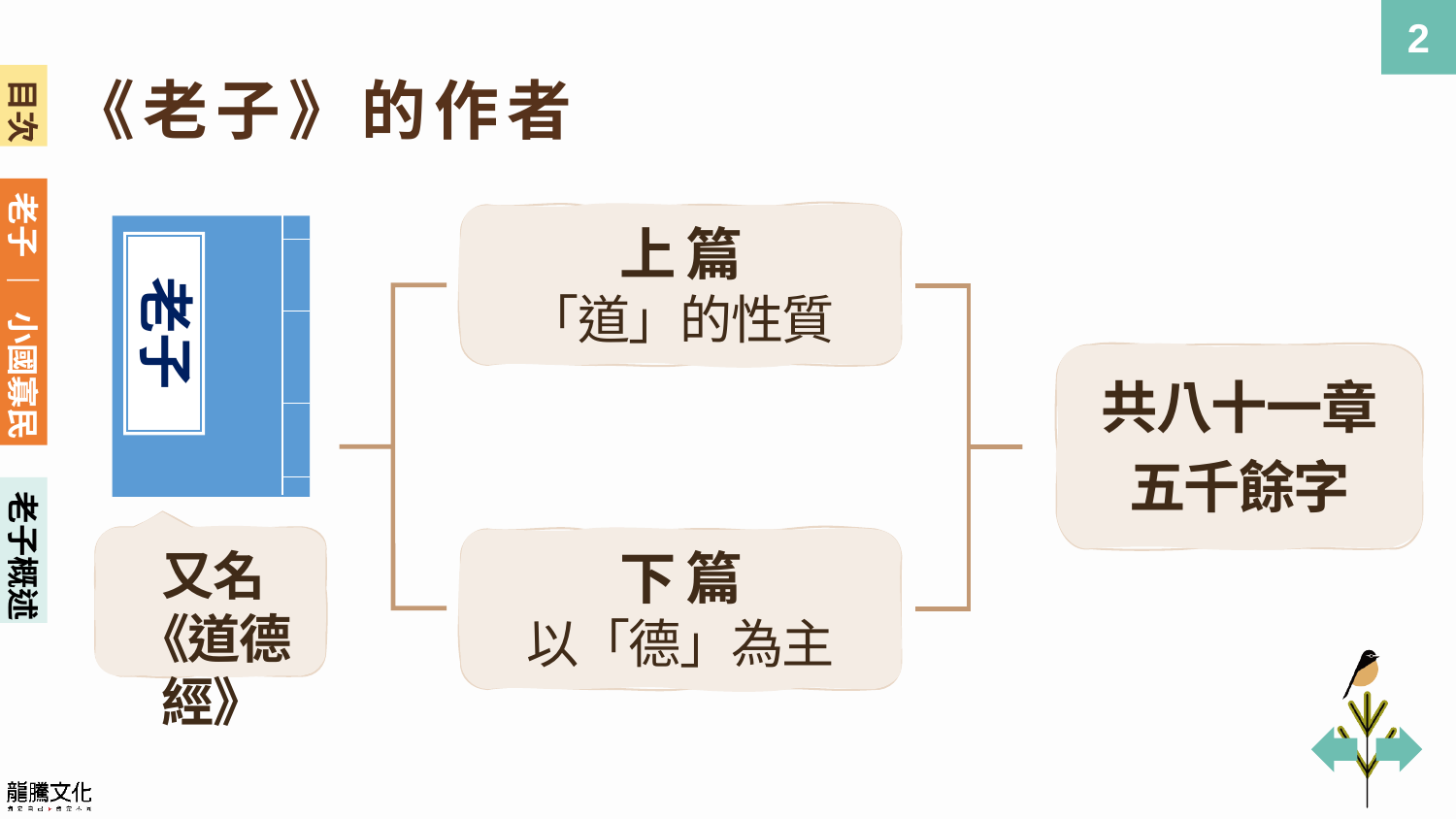

《老子》的作者

上 篇
「道」的性質

老子

又名
《道德經》

共八十一章
五千餘字
老子概述

下 篇
以「德」為主